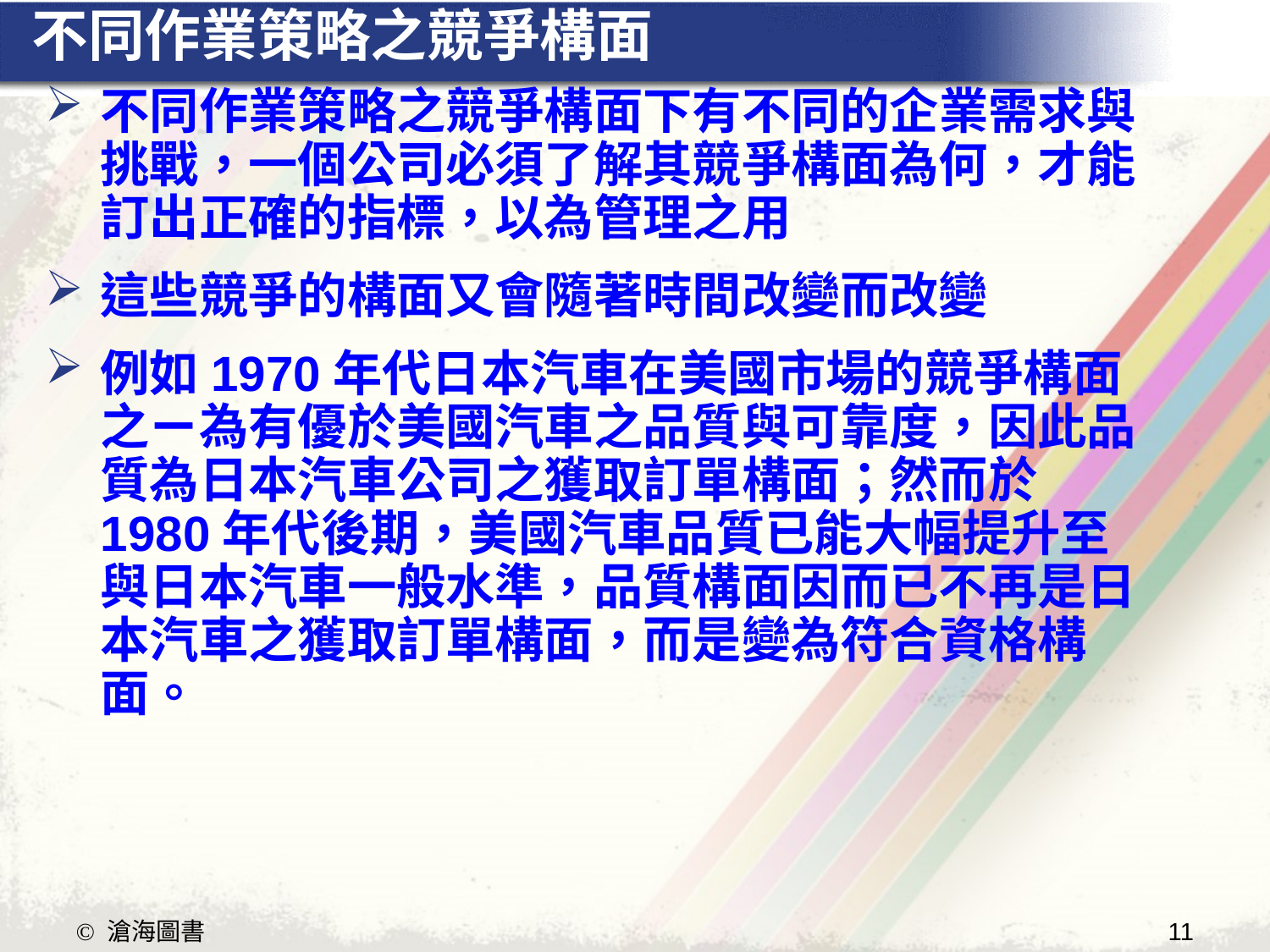

# 不同作業策略之競爭構面
不同作業策略之競爭構面下有不同的企業需求與挑戰，一個公司必須了解其競爭構面為何，才能訂出正確的指標，以為管理之用
這些競爭的構面又會隨著時間改變而改變
例如1970年代日本汽車在美國市場的競爭構面之ㄧ為有優於美國汽車之品質與可靠度，因此品質為日本汽車公司之獲取訂單構面；然而於1980年代後期，美國汽車品質已能大幅提升至與日本汽車一般水準，品質構面因而已不再是日本汽車之獲取訂單構面，而是變為符合資格構面。
11